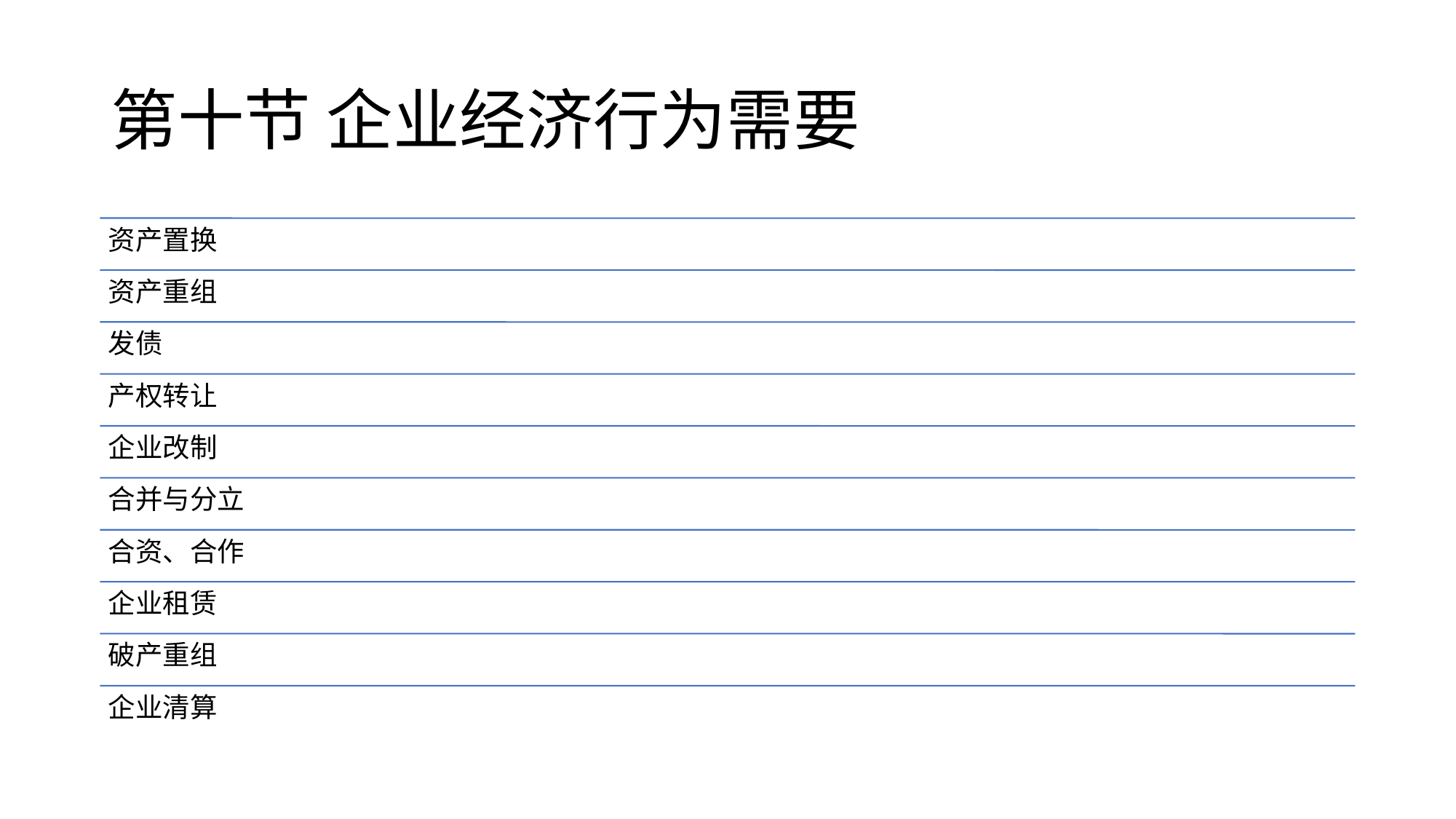

# 第十节 企业经济行为需要
资产置换
资产重组
发债
产权转让
企业改制
合并与分立
合资、合作
企业租赁
破产重组
企业清算